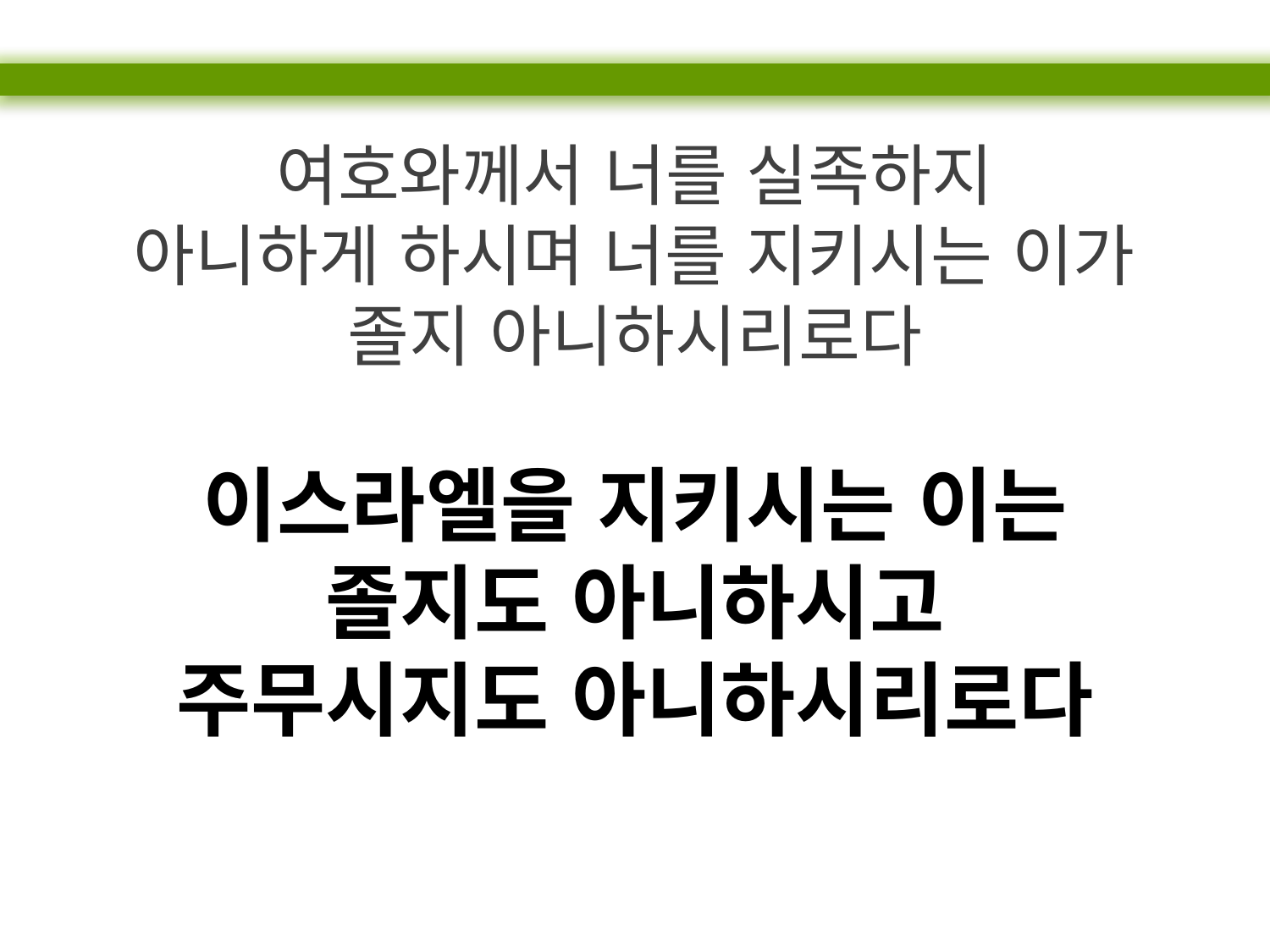

여호와께서 너를 실족하지
아니하게 하시며 너를 지키시는 이가
졸지 아니하시리로다
이스라엘을 지키시는 이는
졸지도 아니하시고
주무시지도 아니하시리로다